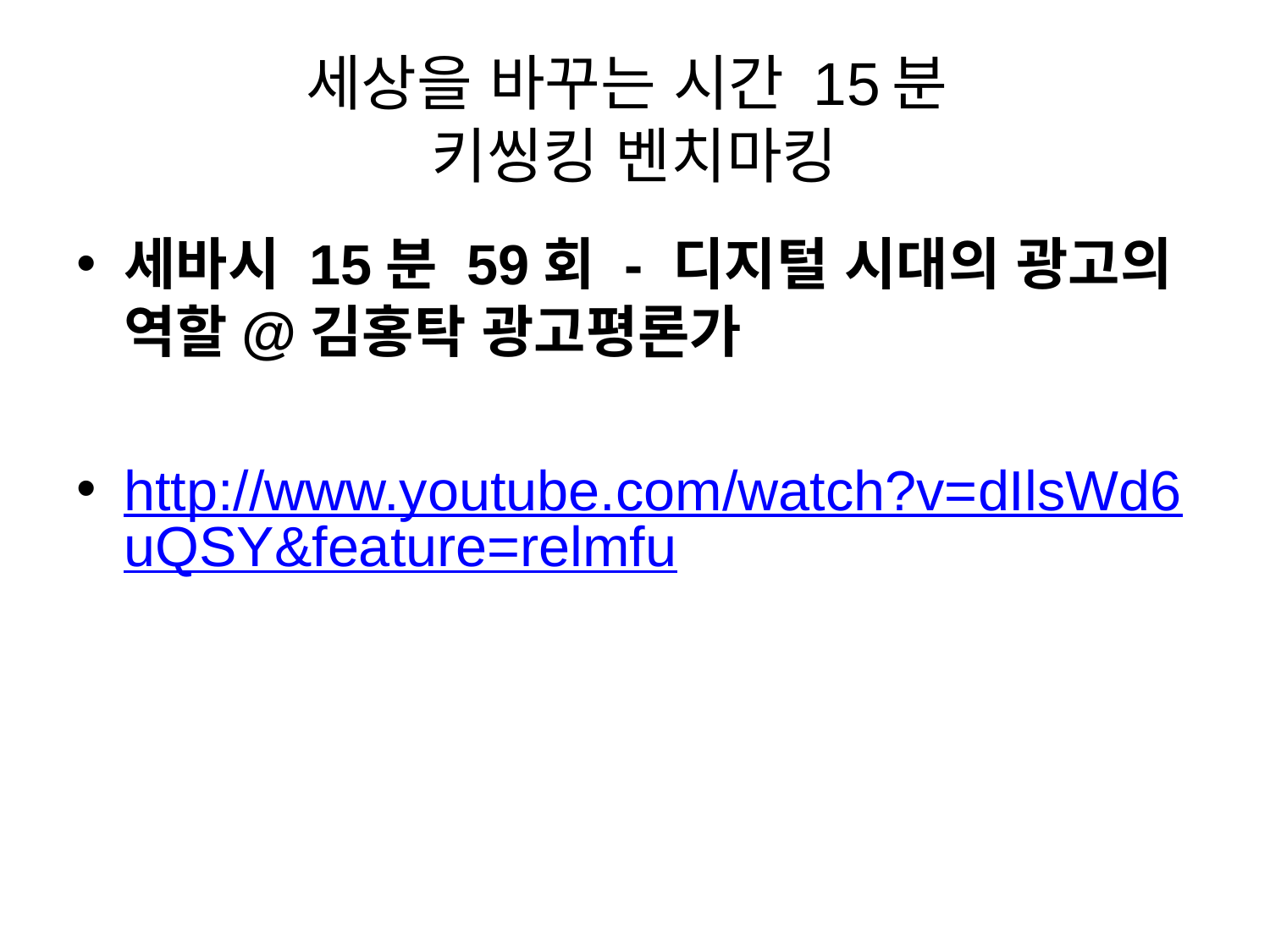

# 세상을 바꾸는 시간 15분 키씽킹 벤치마킹
세바시 15분 59회 - 디지털 시대의 광고의 역할@김홍탁 광고평론가

http://www.youtube.com/watch?v=dIlsWd6uQSY&feature=relmfu